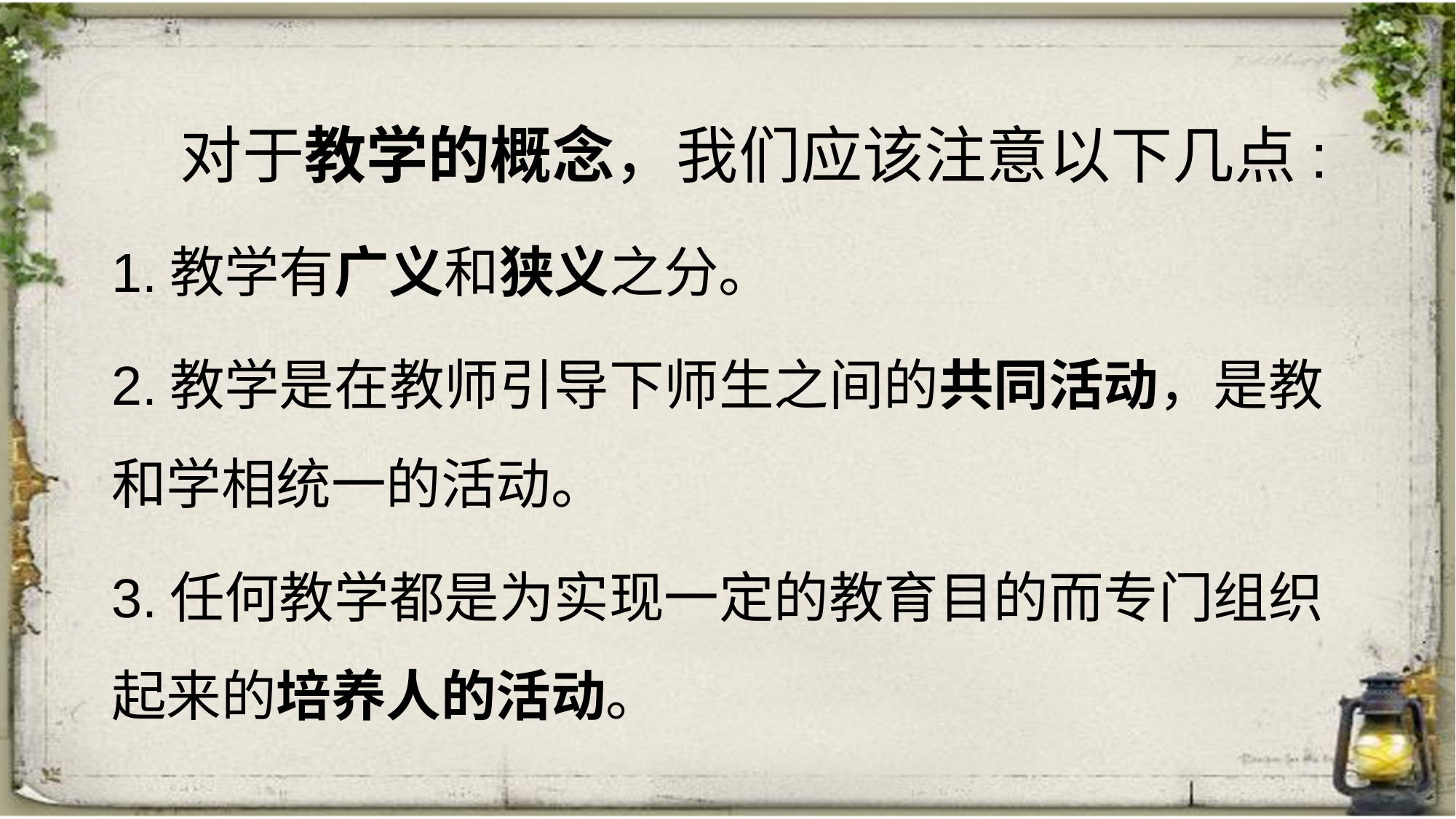

对于教学的概念，我们应该注意以下几点:
1.教学有广义和狭义之分。
2.教学是在教师引导下师生之间的共同活动，是教和学相统一的活动。
3.任何教学都是为实现一定的教育目的而专门组织起来的培养人的活动。